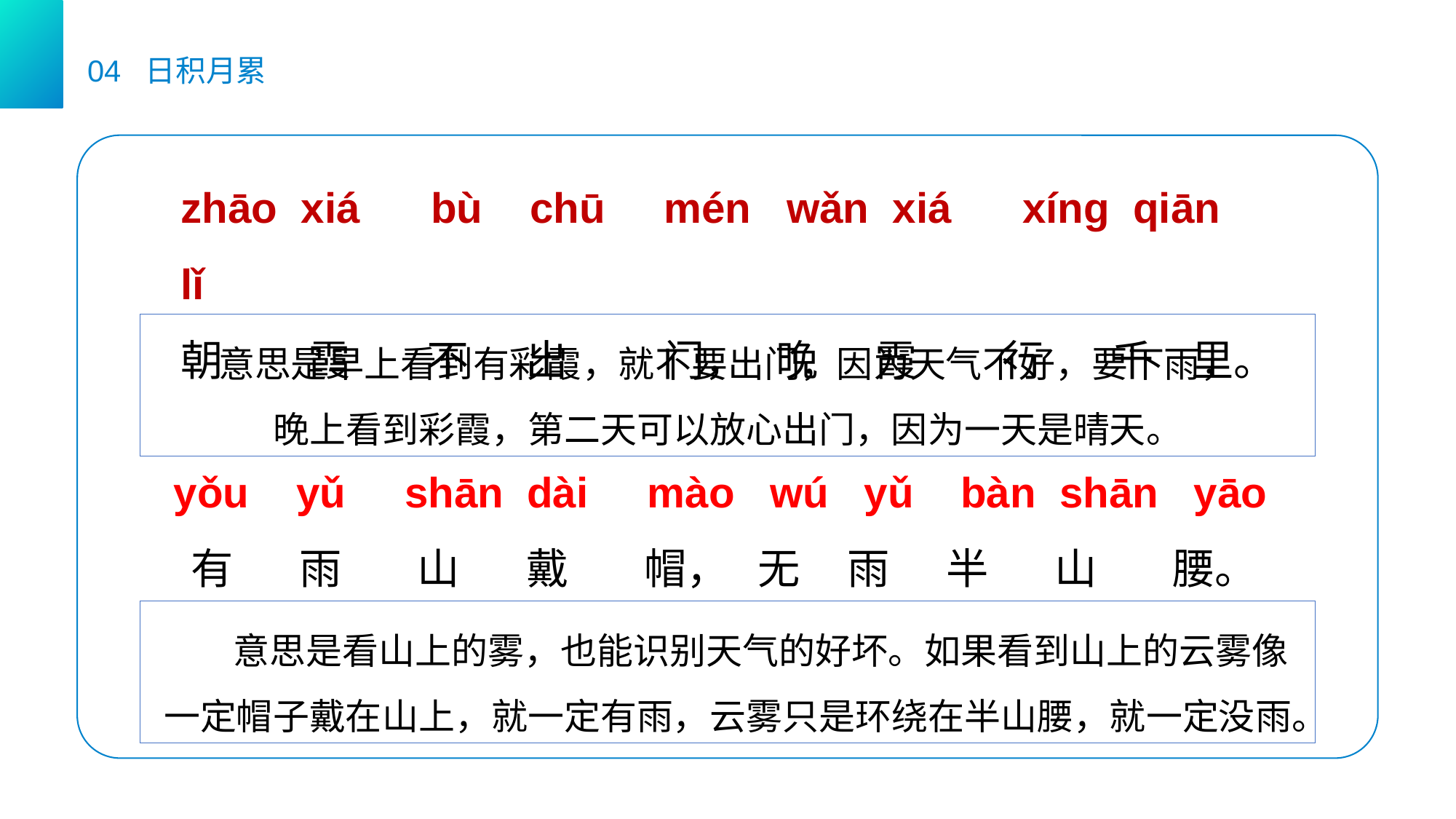

04  日积月累

zhāo  xiá      bù    chū     mén   wǎn  xiá      xíng  qiān   lǐ
朝         霞        不      出          门，   晚      霞         行       千    里。
意思是早上看到有彩霞，就不要出门，因为天气不好，要下雨，
晚上看到彩霞，第二天可以放心出门，因为一天是晴天。
 yǒu    yǔ     shān  dài     mào   wú   yǔ    bàn  shān   yāo
  有       雨        山       戴        帽，   无     雨      半       山        腰。
       意思是看山上的雾，也能识别天气的好坏。如果看到山上的云雾像一定帽子戴在山上，就一定有雨，云雾只是环绕在半山腰，就一定没雨。